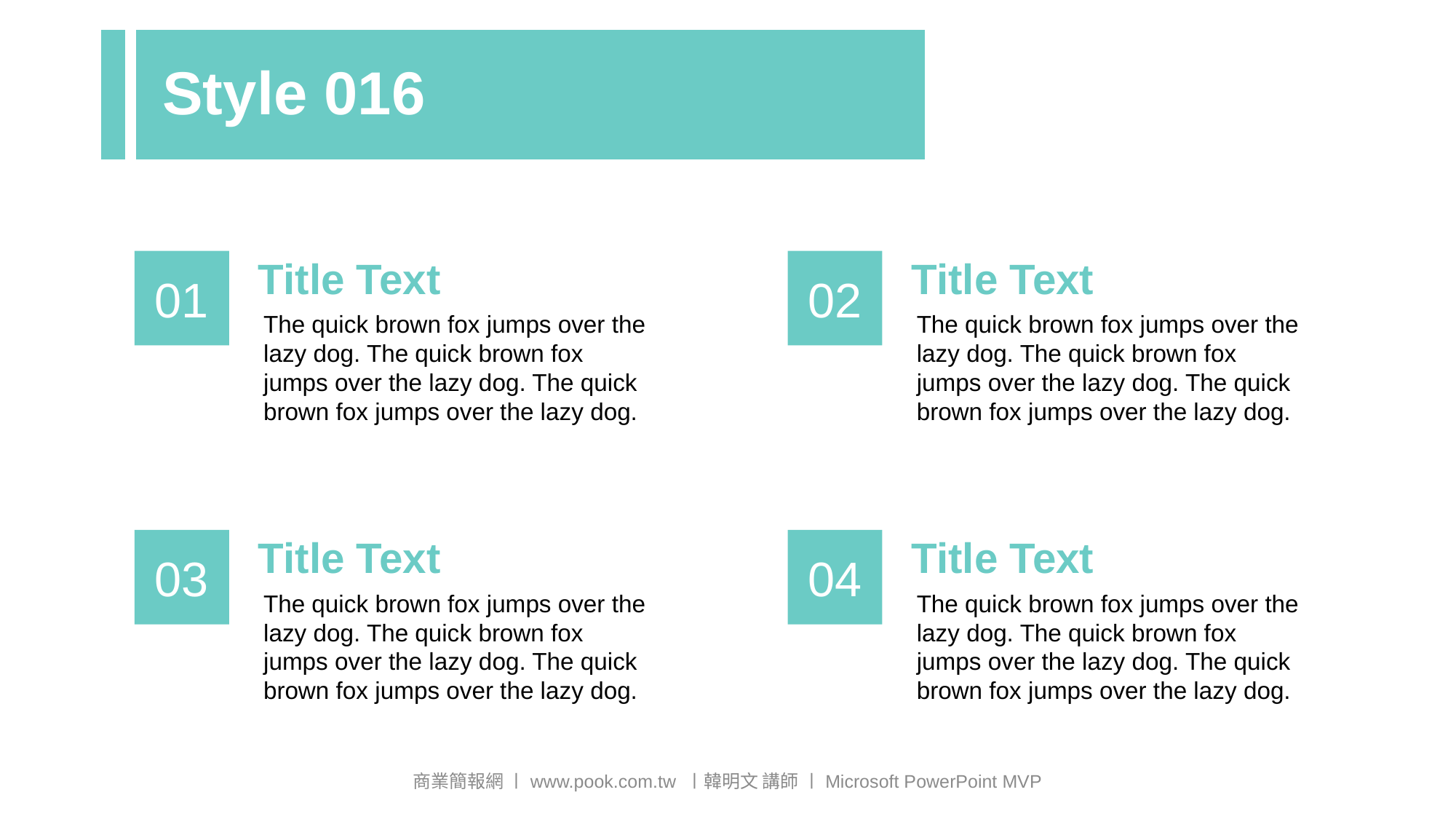

# Style 016
Title Text
Title Text
01
02
The quick brown fox jumps over the lazy dog. The quick brown fox jumps over the lazy dog. The quick brown fox jumps over the lazy dog.
The quick brown fox jumps over the lazy dog. The quick brown fox jumps over the lazy dog. The quick brown fox jumps over the lazy dog.
Title Text
Title Text
03
04
The quick brown fox jumps over the lazy dog. The quick brown fox jumps over the lazy dog. The quick brown fox jumps over the lazy dog.
The quick brown fox jumps over the lazy dog. The quick brown fox jumps over the lazy dog. The quick brown fox jumps over the lazy dog.
商業簡報網 〡www.pook.com.tw 〡韓明文 講師 〡Microsoft PowerPoint MVP